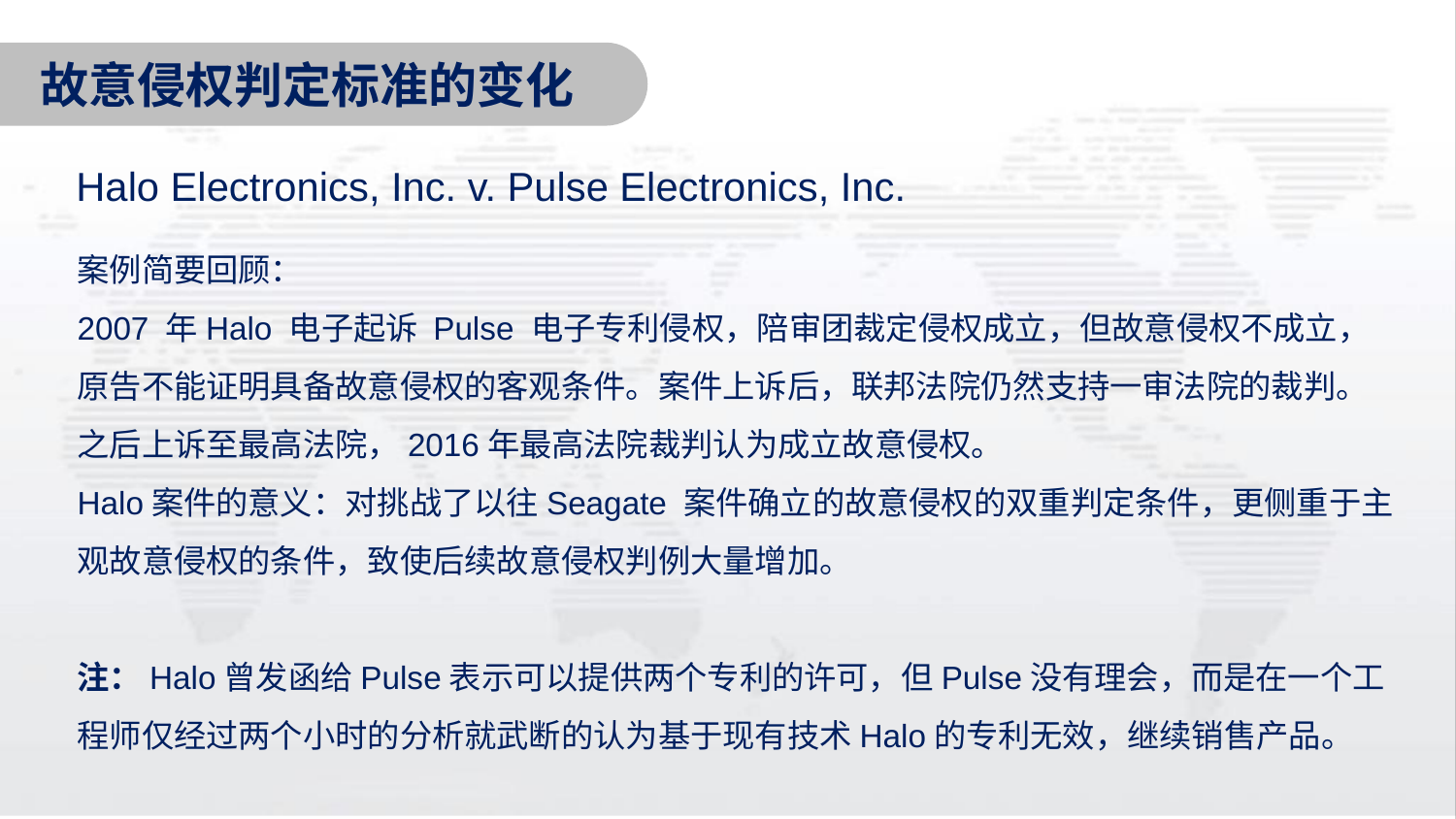

故意侵权判定标准的变化
Halo Electronics, Inc. v. Pulse Electronics, Inc.
案例简要回顾：
2007 年Halo 电子起诉 Pulse 电子专利侵权，陪审团裁定侵权成立，但故意侵权不成立，原告不能证明具备故意侵权的客观条件。案件上诉后，联邦法院仍然支持一审法院的裁判。
之后上诉至最高法院，2016年最高法院裁判认为成立故意侵权。
Halo案件的意义：对挑战了以往Seagate 案件确立的故意侵权的双重判定条件，更侧重于主观故意侵权的条件，致使后续故意侵权判例大量增加。

注：Halo曾发函给Pulse表示可以提供两个专利的许可，但Pulse没有理会，而是在一个工程师仅经过两个小时的分析就武断的认为基于现有技术Halo的专利无效，继续销售产品。